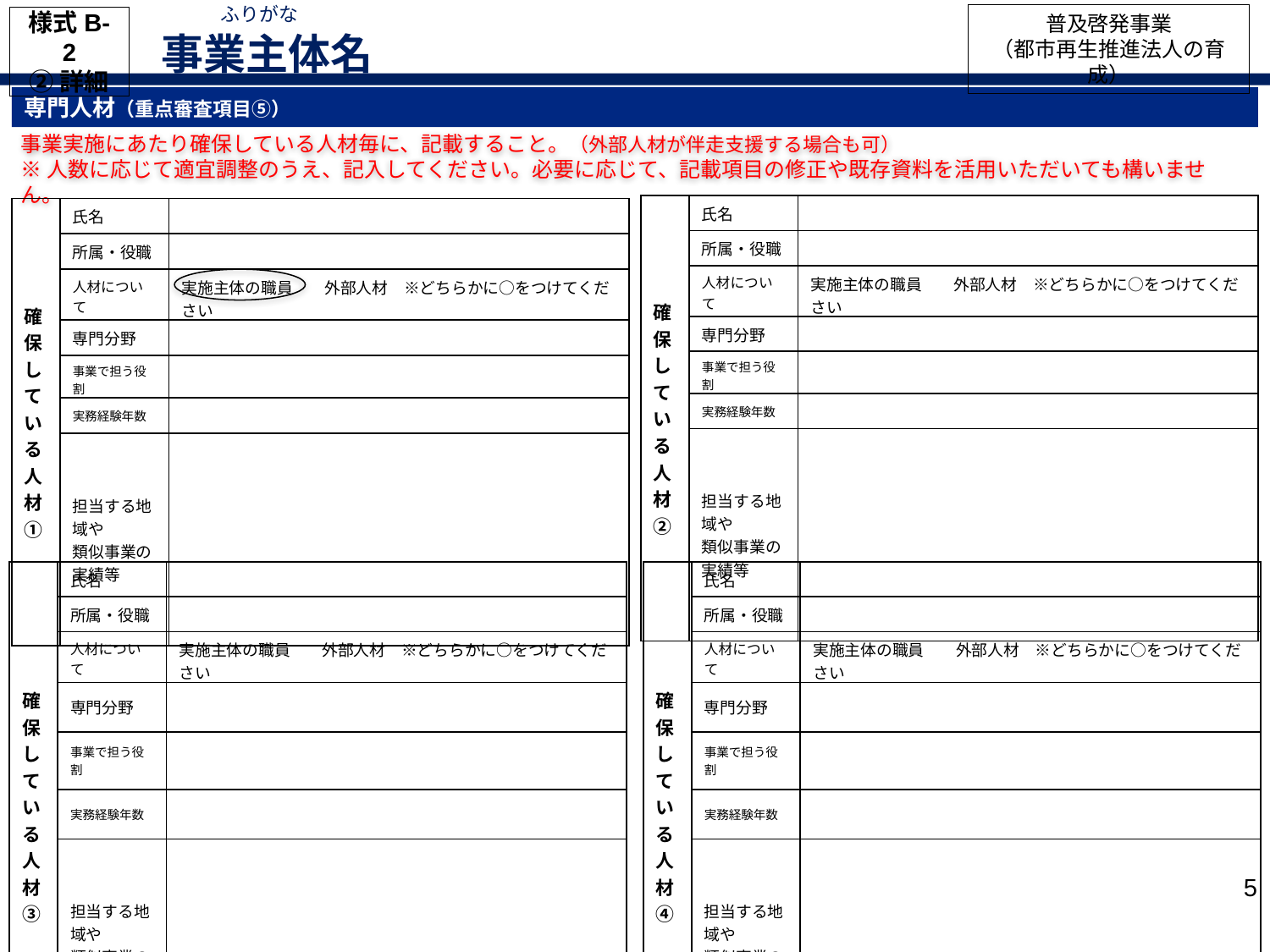

ふりがな
普及啓発事業
（都市再生推進法人の育成）
様式B-2
②詳細
事業主体名

専門人材（重点審査項目⑤）
事業実施にあたり確保している人材毎に、記載すること。（外部人材が伴走支援する場合も可）
※人数に応じて適宜調整のうえ、記入してください。必要に応じて、記載項目の修正や既存資料を活用いただいても構いません。
| 確保している人材② | 氏名 |  |
| --- | --- | --- |
|  | 所属・役職 |  |
|  | 人材について | 実施主体の職員　　外部人材　※どちらかに○をつけてください |
|  | 専門分野 |  |
|  | 事業で担う役割 |  |
|  | 実務経験年数 |  |
|  | 担当する地域や 類似事業の 実績等 |  |
| 確保している人材① | 氏名 |  |
| --- | --- | --- |
|  | 所属・役職 |  |
|  | 人材について | 実施主体の職員　　外部人材　※どちらかに○をつけてください |
|  | 専門分野 |  |
|  | 事業で担う役割 |  |
|  | 実務経験年数 |  |
|  | 担当する地域や 類似事業の 実績等 |  |

| 確保している人材③ | 氏名 |  |
| --- | --- | --- |
|  | 所属・役職 |  |
|  | 人材について | 実施主体の職員　　外部人材　※どちらかに○をつけてください |
|  | 専門分野 |  |
|  | 事業で担う役割 |  |
|  | 実務経験年数 |  |
|  | 担当する地域や 類似事業の 実績等 |  |
| 確保している人材④ | 氏名 |  |
| --- | --- | --- |
|  | 所属・役職 |  |
|  | 人材について | 実施主体の職員　　外部人材　※どちらかに○をつけてください |
|  | 専門分野 |  |
|  | 事業で担う役割 |  |
|  | 実務経験年数 |  |
|  | 担当する地域や 類似事業の 実績等 |  |
5